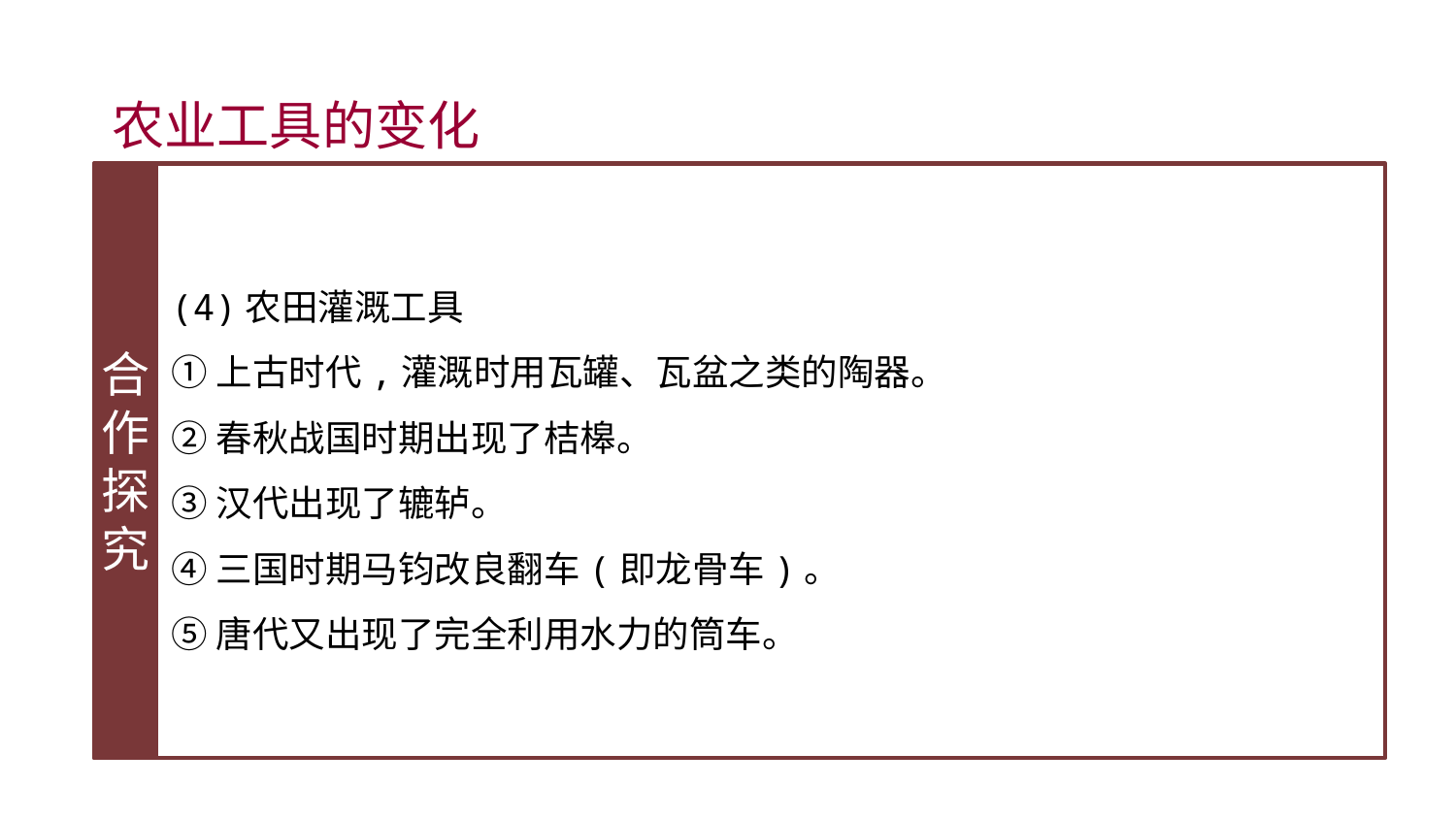

农业工具的变化
合作探究

(4)农田灌溉工具
①上古时代,灌溉时用瓦罐、瓦盆之类的陶器。
②春秋战国时期出现了桔槔。
③汉代出现了辘轳。
④三国时期马钧改良翻车(即龙骨车)。
⑤唐代又出现了完全利用水力的筒车。